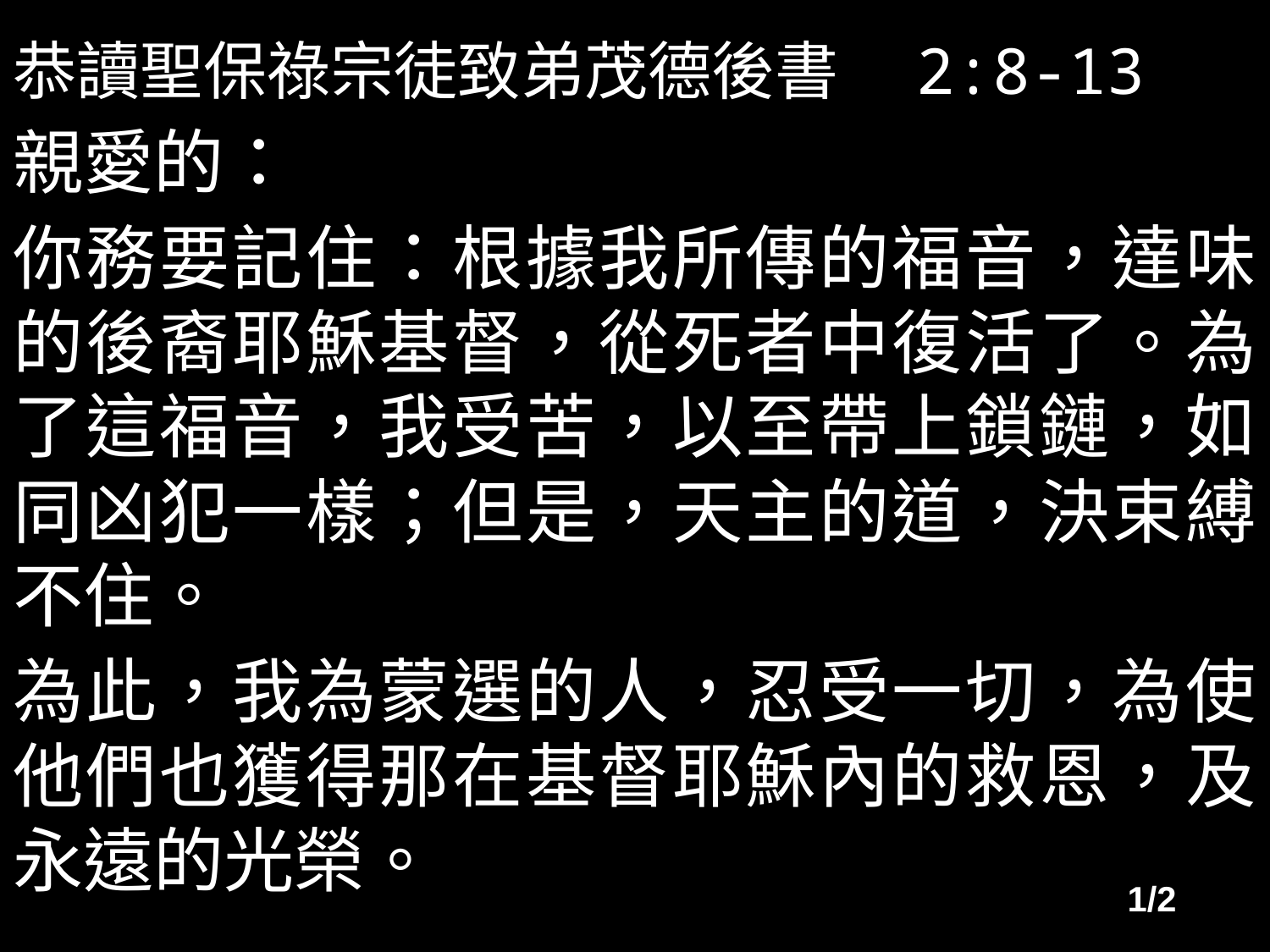

恭讀聖保祿宗徒致弟茂德後書　2:8-13
親愛的：
你務要記住：根據我所傳的福音，達味的後裔耶穌基督，從死者中復活了。為了這福音，我受苦，以至帶上鎖鏈，如同凶犯一樣；但是，天主的道，決束縛不住。
為此，我為蒙選的人，忍受一切，為使他們也獲得那在基督耶穌內的救恩，及永遠的光榮。
1/2